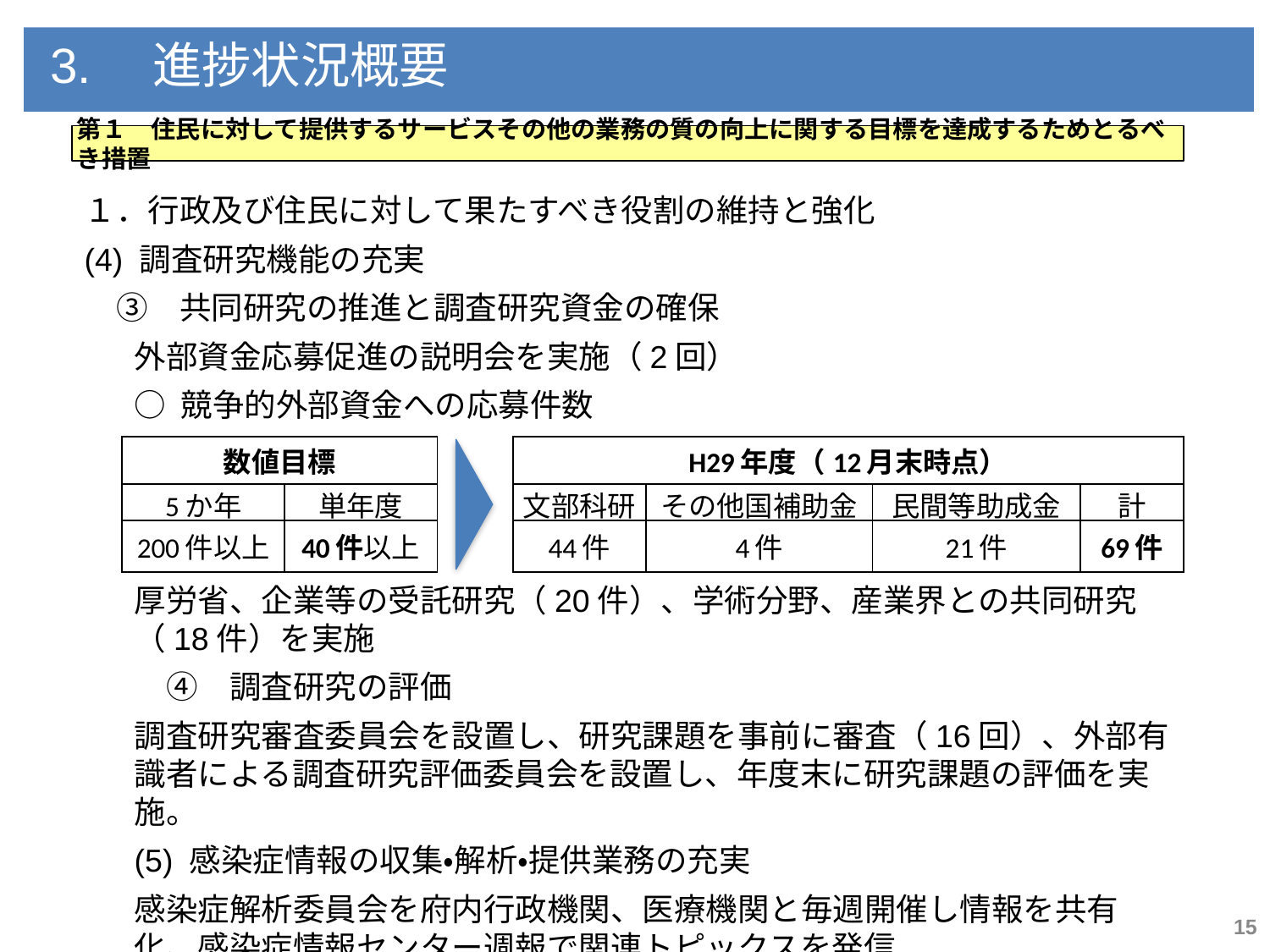

3.　進捗状況概要
第１　住民に対して提供するサービスその他の業務の質の向上に関する目標を達成するためとるべき措置
１．行政及び住民に対して果たすべき役割の維持と強化
(4) 調査研究機能の充実
　③　共同研究の推進と調査研究資金の確保
外部資金応募促進の説明会を実施（2回）
○ 競争的外部資金への応募件数

厚労省、企業等の受託研究（20件）、学術分野、産業界との共同研究（18件）を実施
　④　調査研究の評価
調査研究審査委員会を設置し、研究課題を事前に審査（16回）、外部有識者による調査研究評価委員会を設置し、年度末に研究課題の評価を実施。
(5) 感染症情報の収集・解析・提供業務の充実
感染症解析委員会を府内行政機関、医療機関と毎週開催し情報を共有化、感染症情報センター週報で関連トピックスを発信
| 数値目標 |  |  | H29年度（12月末時点） |  |  |  |
| --- | --- | --- | --- | --- | --- | --- |
| 5か年 | 単年度 |  | 文部科研 | その他国補助金 | 民間等助成金 | 計 |
| 200件以上 | 40件以上 |  | 44件 | 4件 | 21件 | 69件 |

15